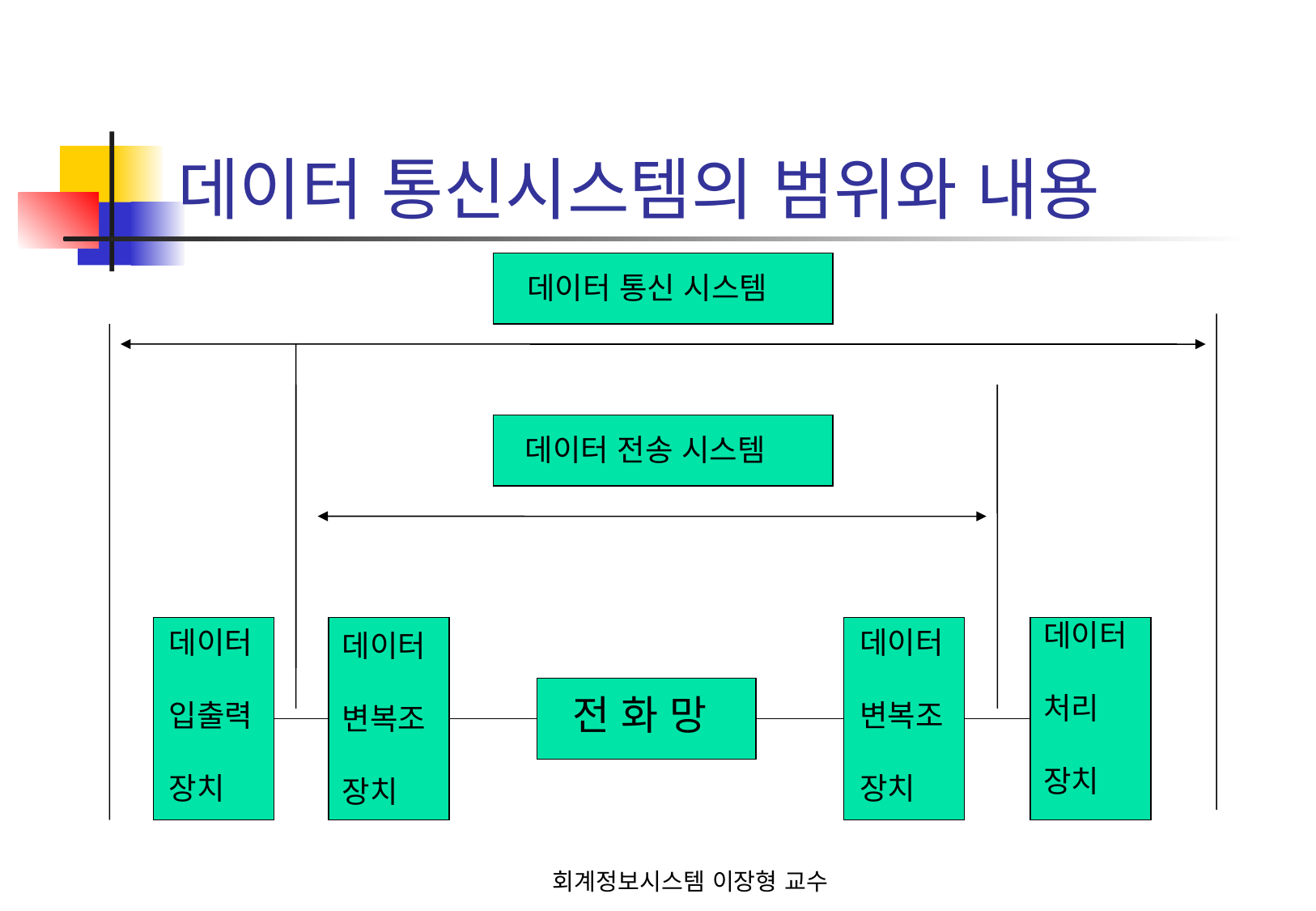

# 데이터 통신시스템의 범위와 내용

데이터 통신 시스템

데이터 전송 시스템
데이터

처리

장치
데이터

입출력

장치
데이터

변복조

장치
데이터

변복조

장치
전 화 망
회계정보시스템 이장형 교수